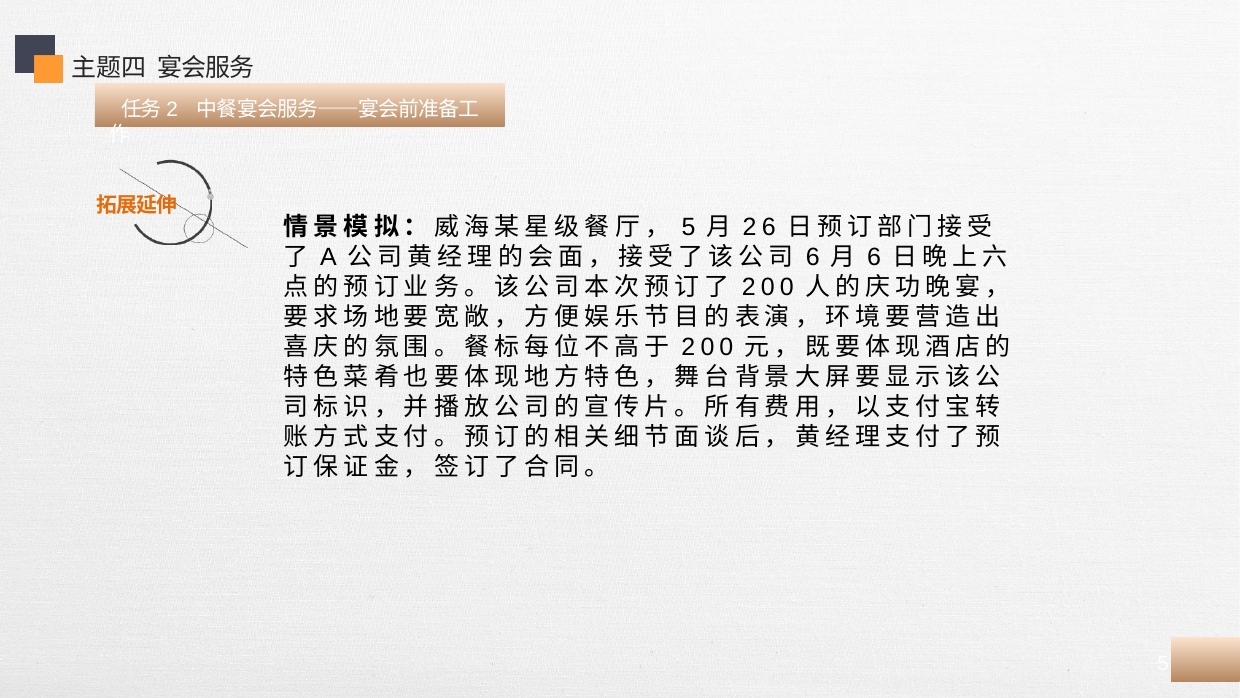

主题四  宴会服务

 任务2   中餐宴会服务——宴会前准备工作
情景模拟：威海某星级餐厅，5月26日预订部门接受了A公司黄经理的会面，接受了该公司6月6日晚上六点的预订业务。该公司本次预订了200人的庆功晚宴，要求场地要宽敞，方便娱乐节目的表演，环境要营造出喜庆的氛围。餐标每位不高于200元，既要体现酒店的特色菜肴也要体现地方特色，舞台背景大屏要显示该公司标识，并播放公司的宣传片。所有费用，以支付宝转账方式支付。预订的相关细节面谈后，黄经理支付了预订保证金，签订了合同。